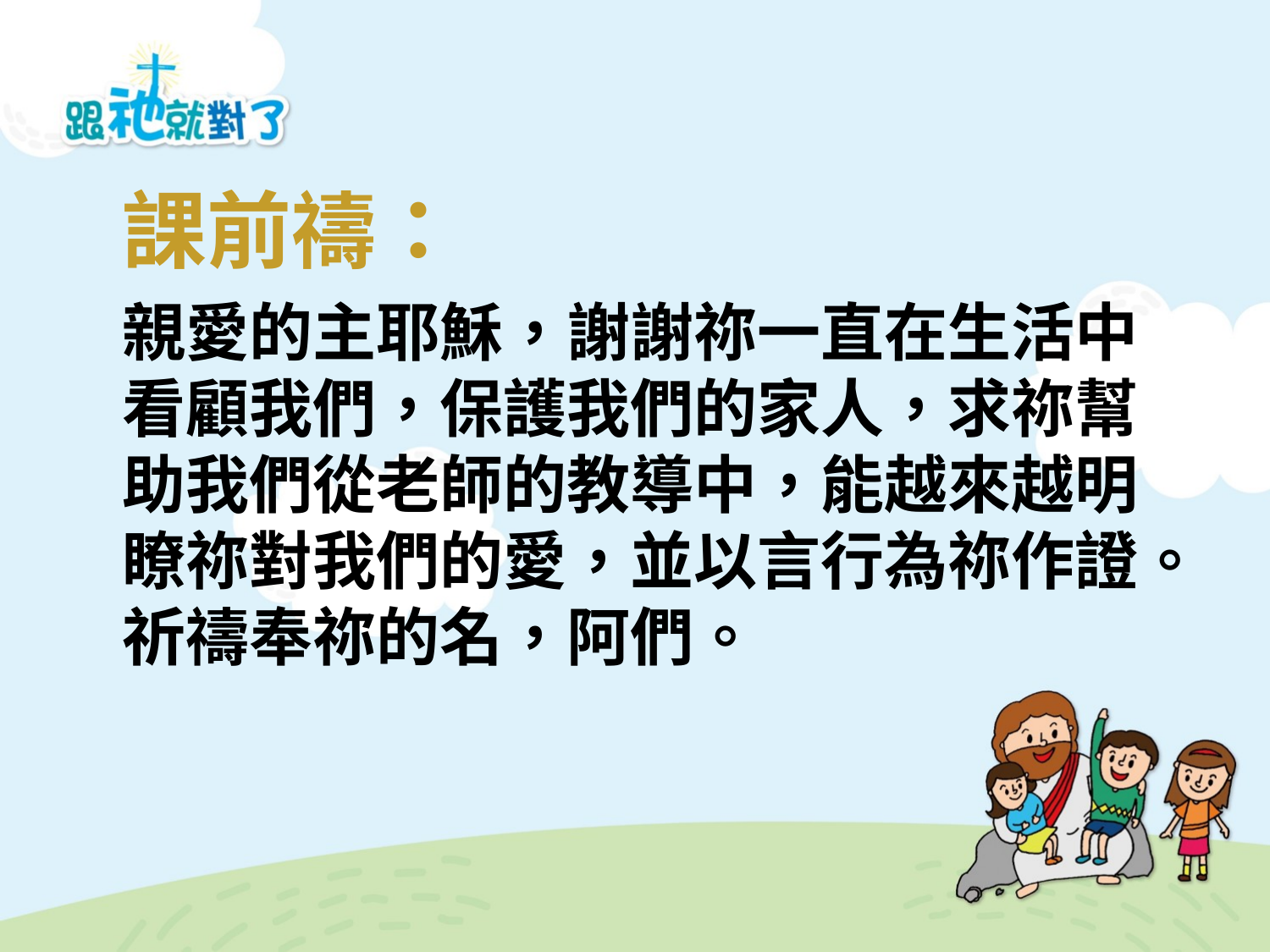

課前禱：
親愛的主耶穌，謝謝祢一直在生活中看顧我們，保護我們的家人，求祢幫助我們從老師的教導中，能越來越明瞭祢對我們的愛，並以言行為祢作證。祈禱奉祢的名，阿們。